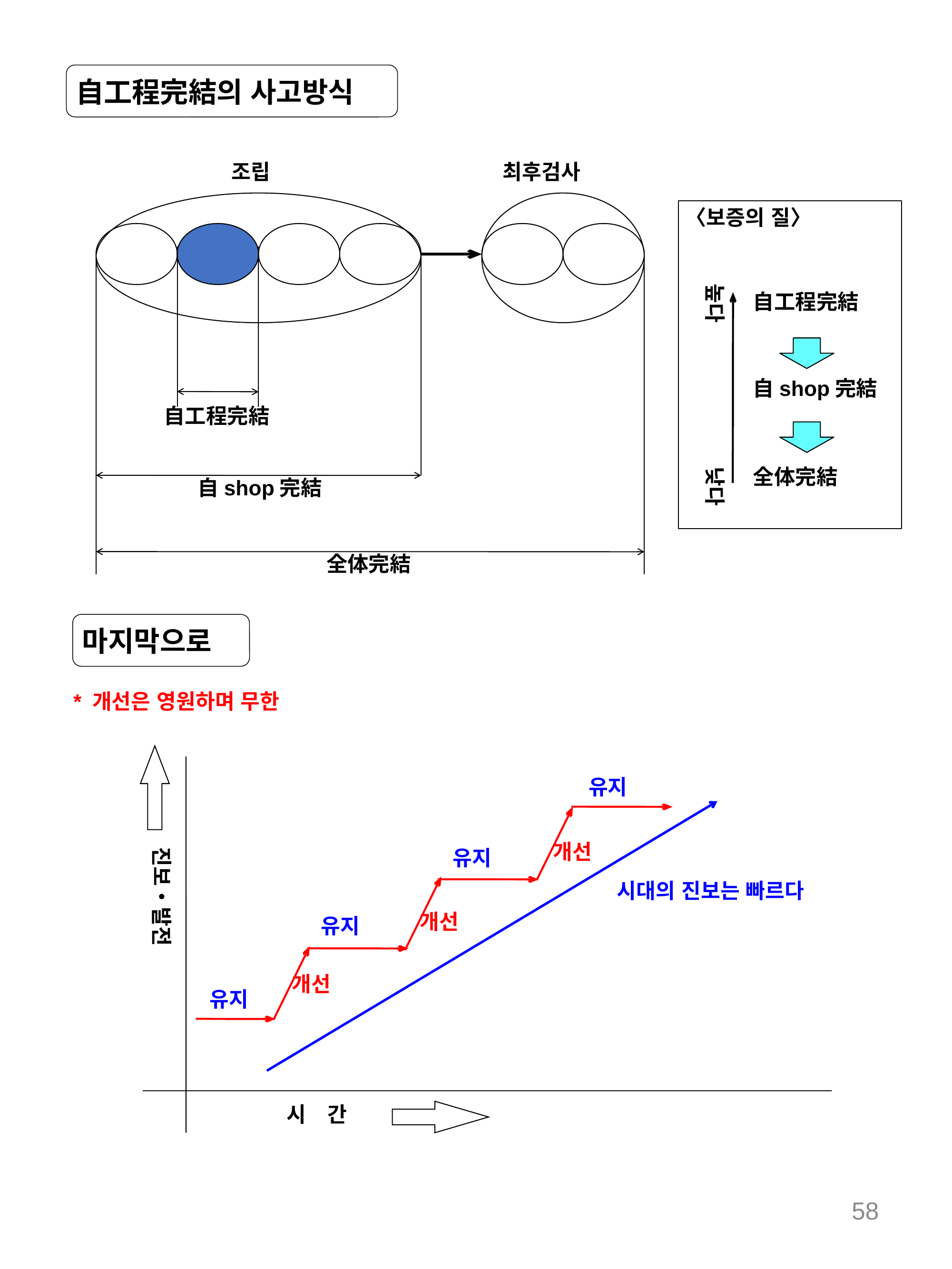

自工程完結의 사고방식
조립
최후검사

〈보증의 질〉

높다
自工程完結

自shop完結
自工程完結

낮다
全体完結
自shop完結
全体完結
마지막으로
* 개선은 영원하며 무한

유지
개선
진보・발전
유지
시대의 진보는 빠르다
개선
유지
개선
유지

시　간

58